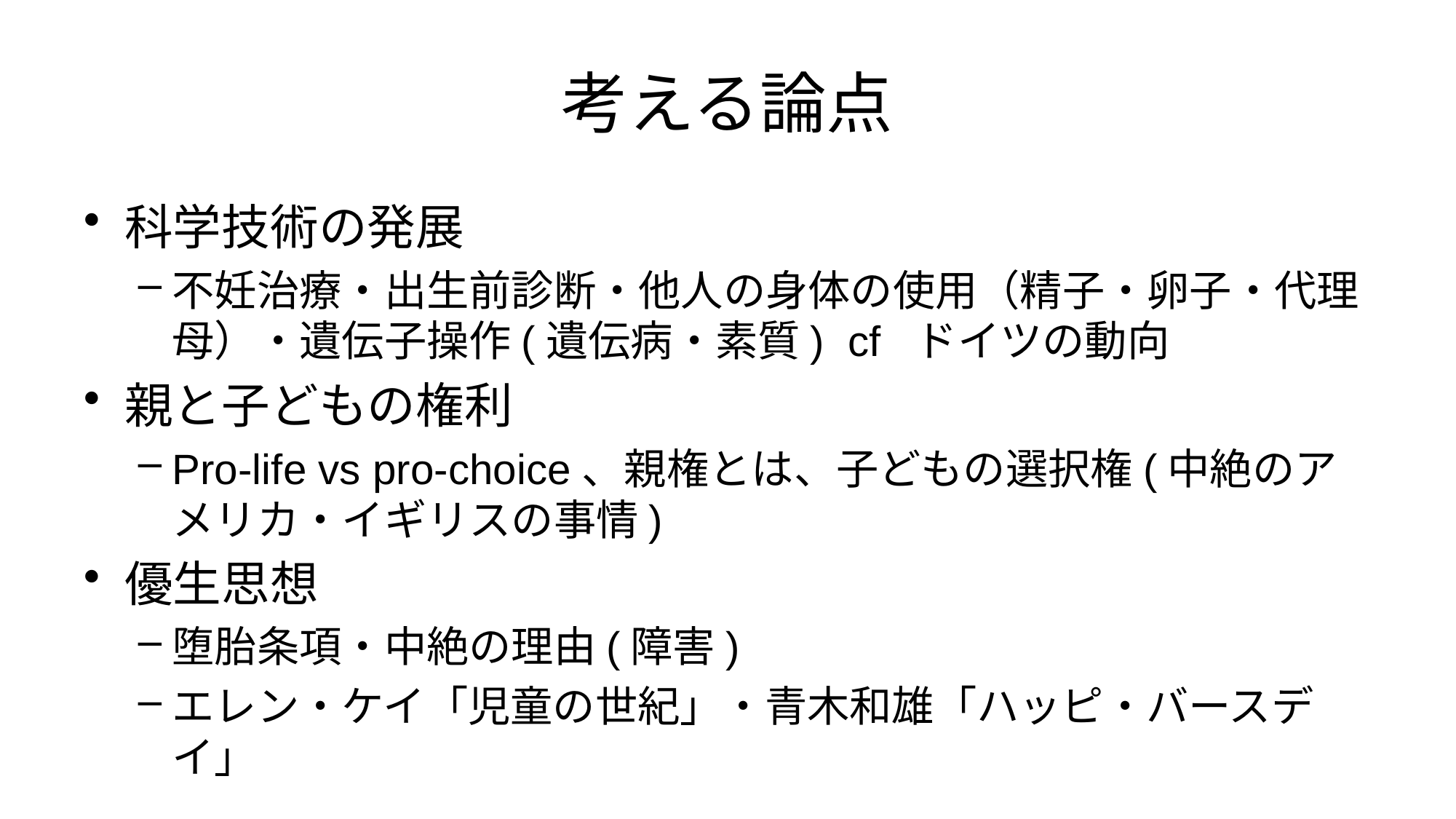

# 考える論点
科学技術の発展
不妊治療・出生前診断・他人の身体の使用（精子・卵子・代理母）・遺伝子操作(遺伝病・素質)  cf  ドイツの動向
親と子どもの権利
Pro-life vs pro-choice、親権とは、子どもの選択権(中絶のアメリカ・イギリスの事情)
優生思想
堕胎条項・中絶の理由(障害)
エレン・ケイ「児童の世紀」・青木和雄「ハッピ・バースデイ」